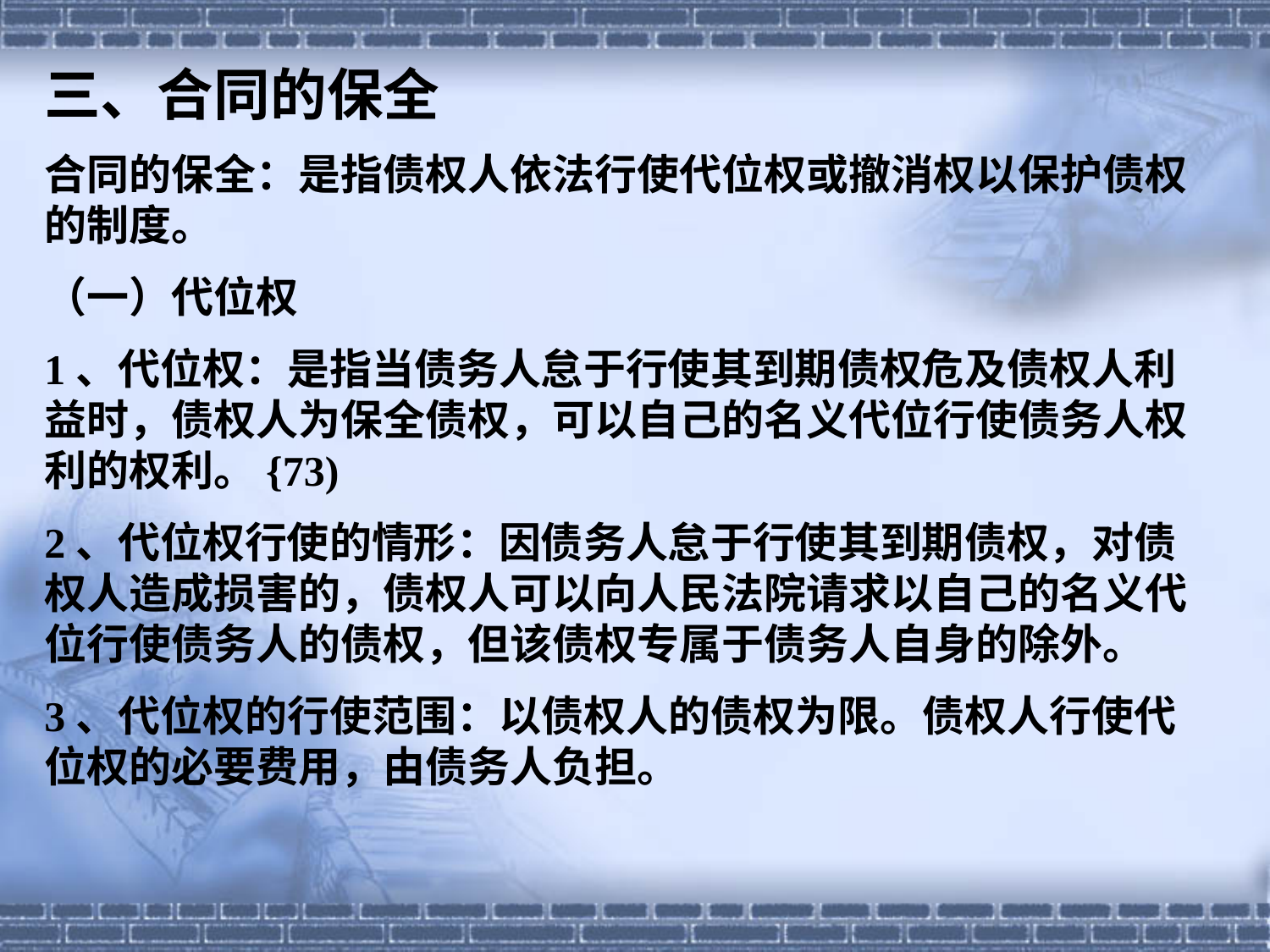

三、合同的保全
合同的保全：是指债权人依法行使代位权或撤消权以保护债权的制度。
（一）代位权
1、代位权：是指当债务人怠于行使其到期债权危及债权人利益时，债权人为保全债权，可以自己的名义代位行使债务人权利的权利。{73)
2、代位权行使的情形：因债务人怠于行使其到期债权，对债权人造成损害的，债权人可以向人民法院请求以自己的名义代位行使债务人的债权，但该债权专属于债务人自身的除外。
3、代位权的行使范围：以债权人的债权为限。债权人行使代位权的必要费用，由债务人负担。